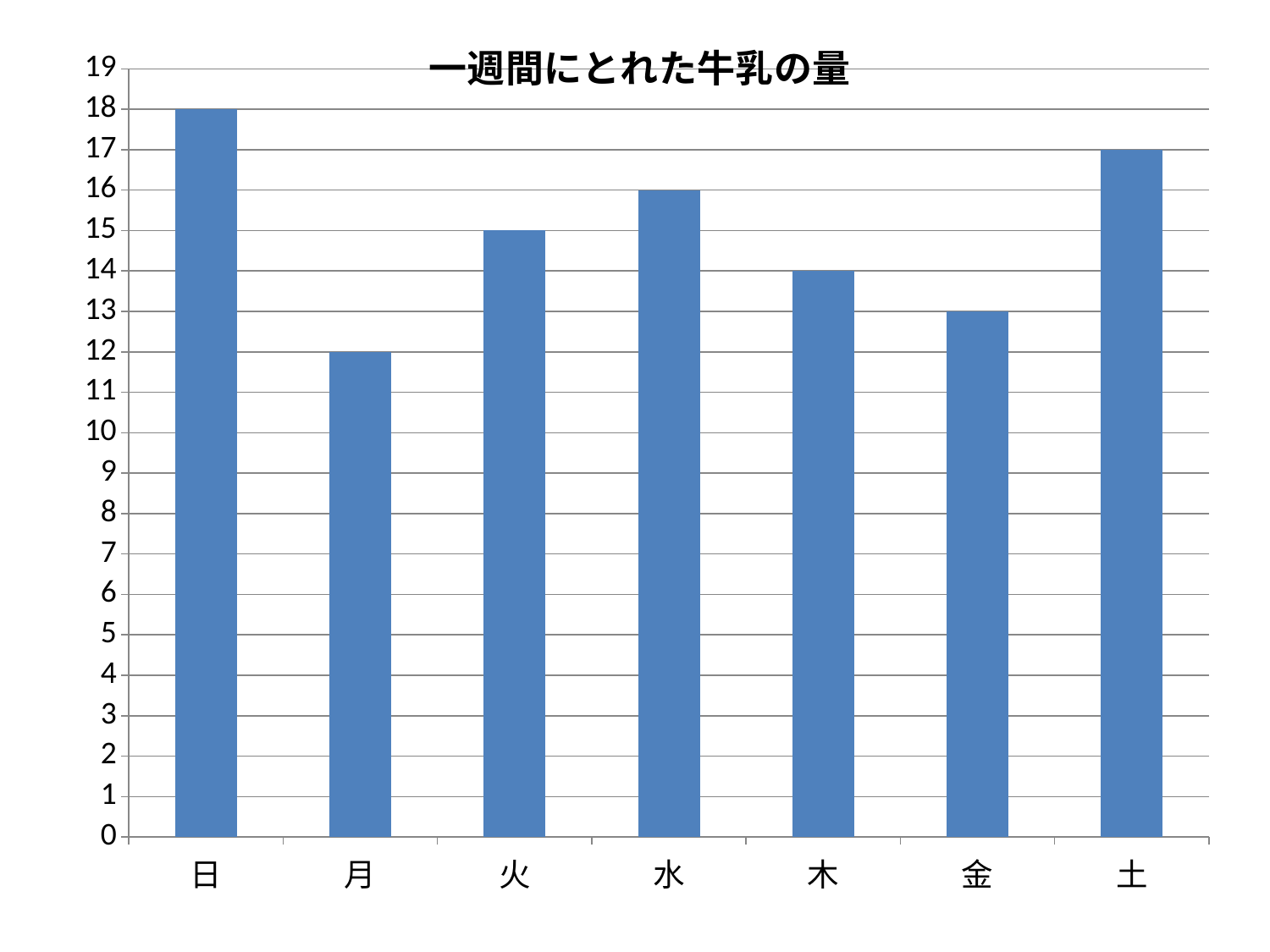

### Chart:

| Category | 一週間にとれた牛乳の量 |
|---|---|
| 日 | 18.0 |
| 月 | 12.0 |
| 火 | 15.0 |
| 水 | 16.0 |
| 木 | 14.0 |
| 金 | 13.0 |
| 土 | 17.0 |
|  |  |  |  |  |  |  |  |  |  |
| --- | --- | --- | --- | --- | --- | --- | --- | --- | --- |